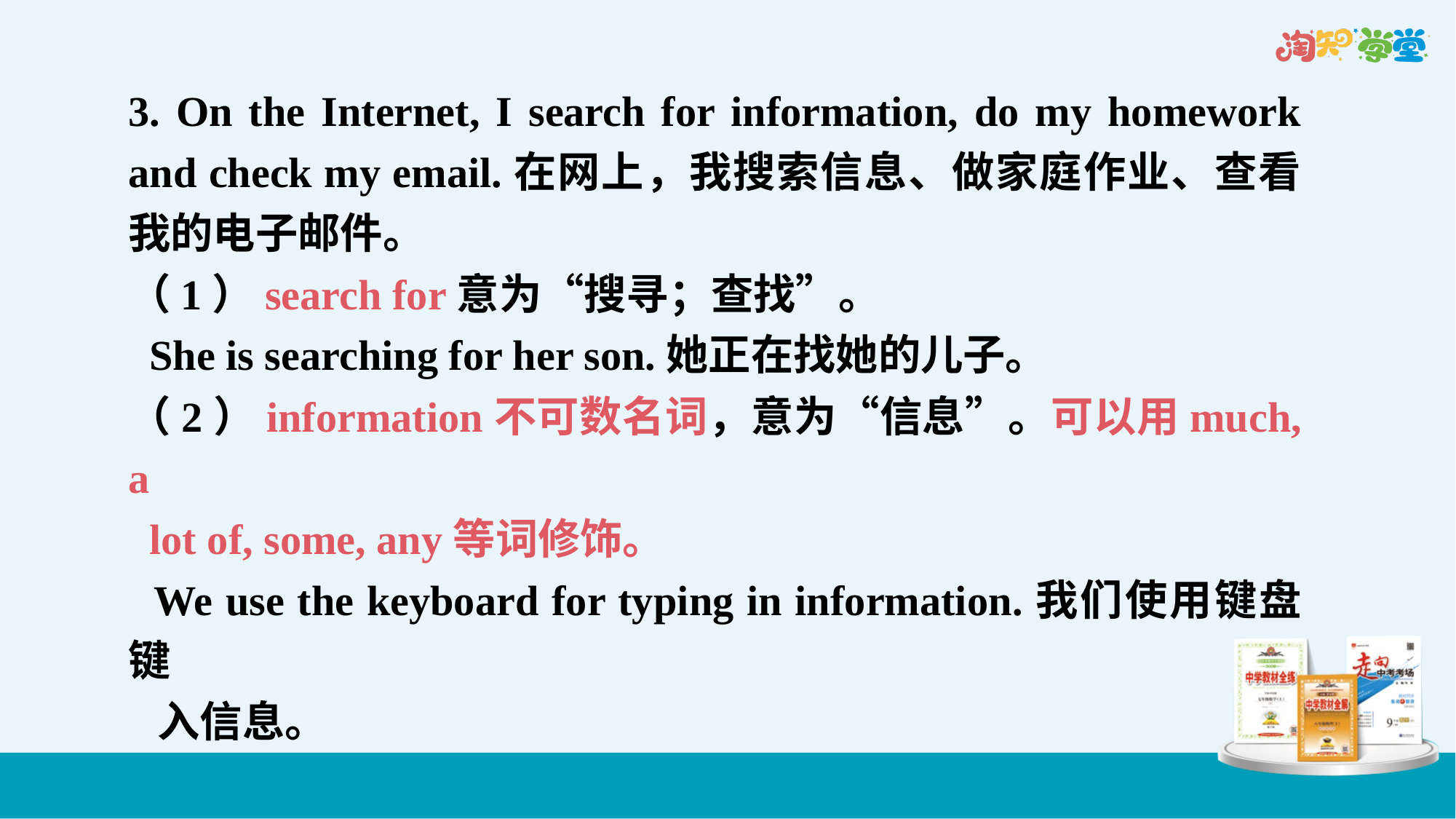

3. On the Internet, I search for information, do my homework and check my email.在网上，我搜索信息、做家庭作业、查看我的电子邮件。
（1）search for意为“搜寻；查找”。
  She is searching for her son.她正在找她的儿子。
（2）information不可数名词，意为“信息”。可以用much, a
  lot of, some, any等词修饰。
  We use the keyboard for typing in information.我们使用键盘键
  入信息。